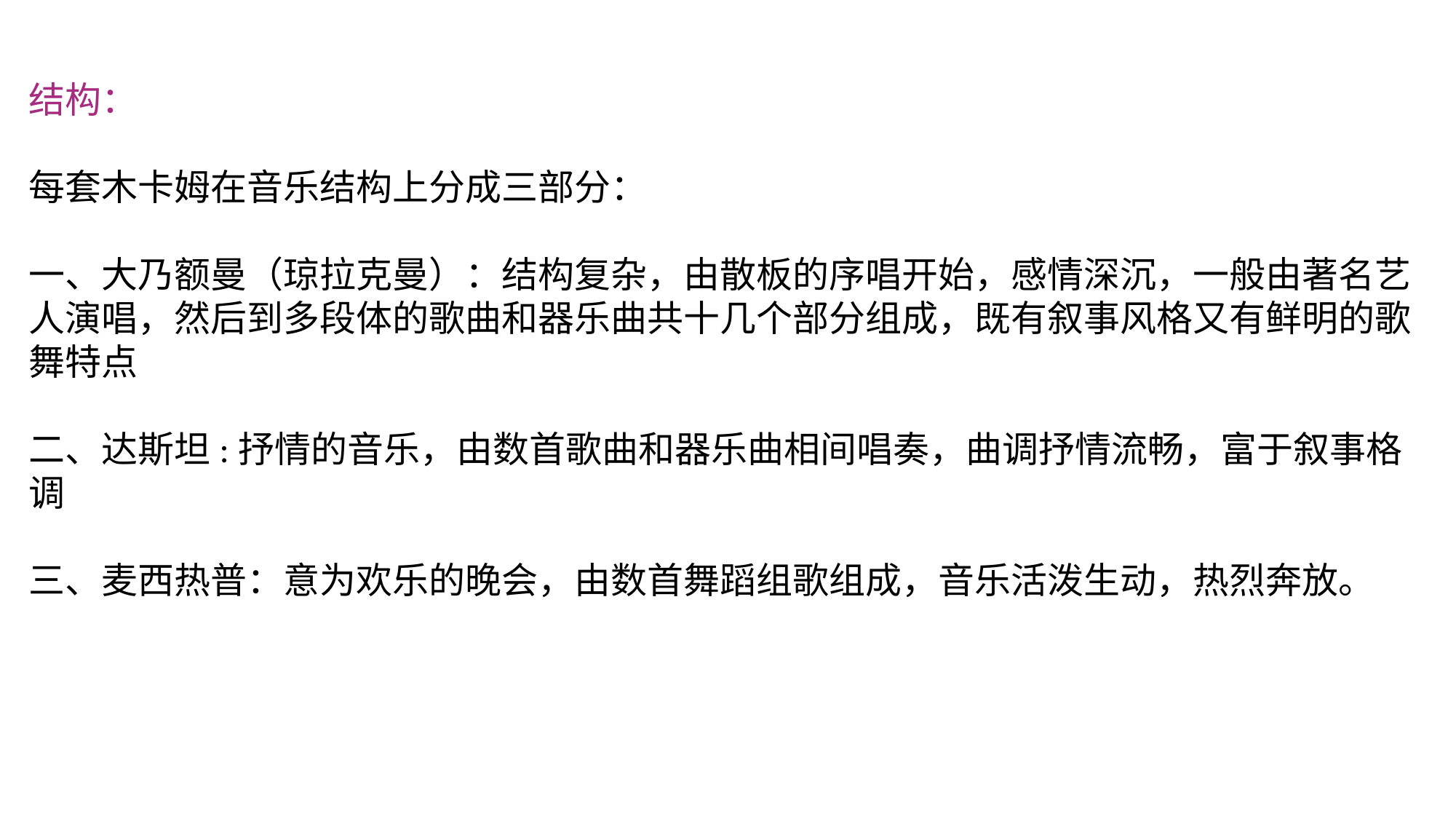

结构：

每套木卡姆在音乐结构上分成三部分：

一、大乃额曼（琼拉克曼）：结构复杂，由散板的序唱开始，感情深沉，一般由著名艺人演唱，然后到多段体的歌曲和器乐曲共十几个部分组成，既有叙事风格又有鲜明的歌舞特点

二、达斯坦:抒情的音乐，由数首歌曲和器乐曲相间唱奏，曲调抒情流畅，富于叙事格调

三、麦西热普：意为欢乐的晚会，由数首舞蹈组歌组成，音乐活泼生动，热烈奔放。